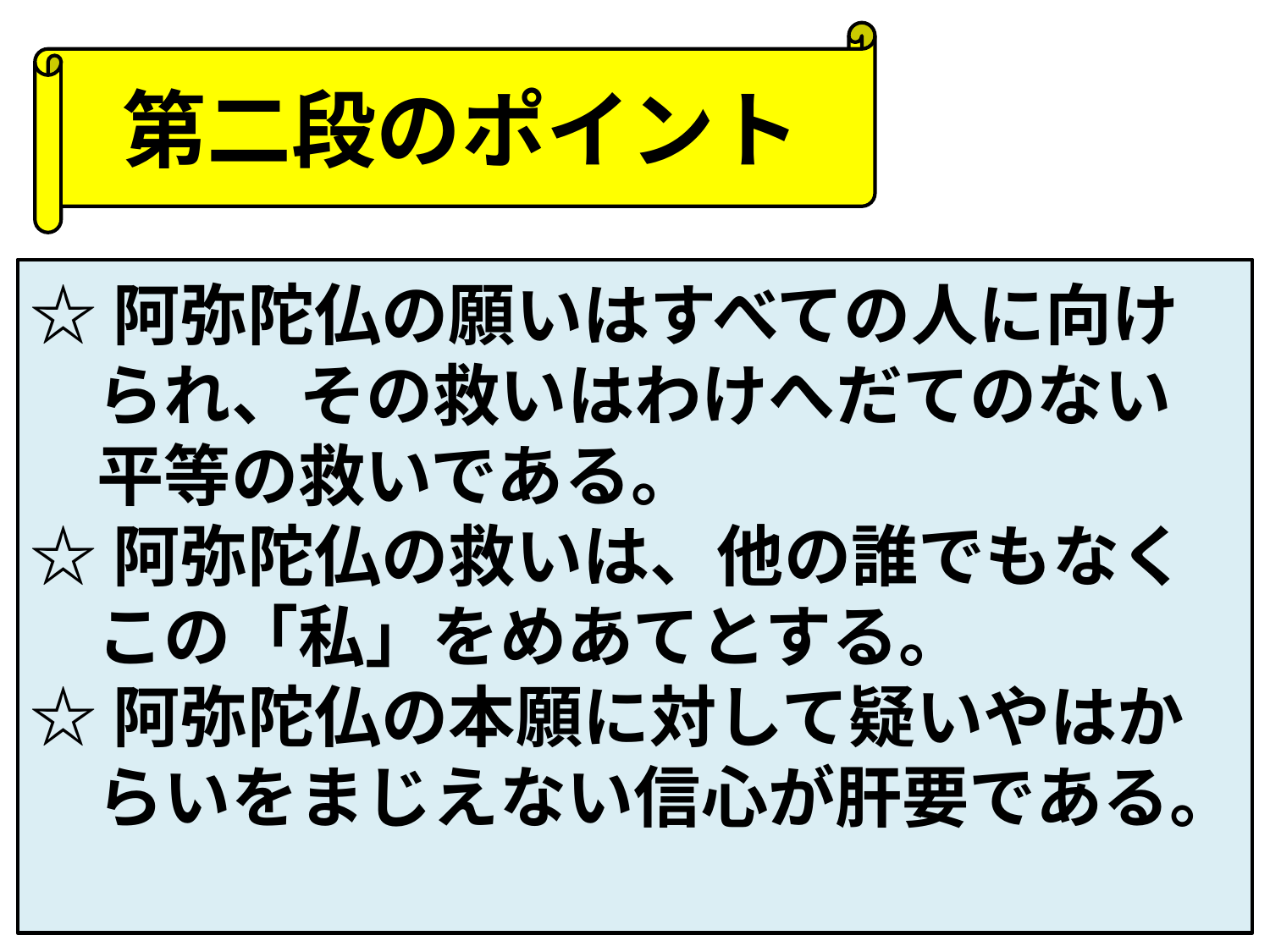

第二段のポイント
☆阿弥陀仏の願いはすべての人に向け
　られ、その救いはわけへだてのない
　平等の救いである。
☆阿弥陀仏の救いは、他の誰でもなく
　この「私」をめあてとする。
☆阿弥陀仏の本願に対して疑いやはか
　らいをまじえない信心が肝要である。